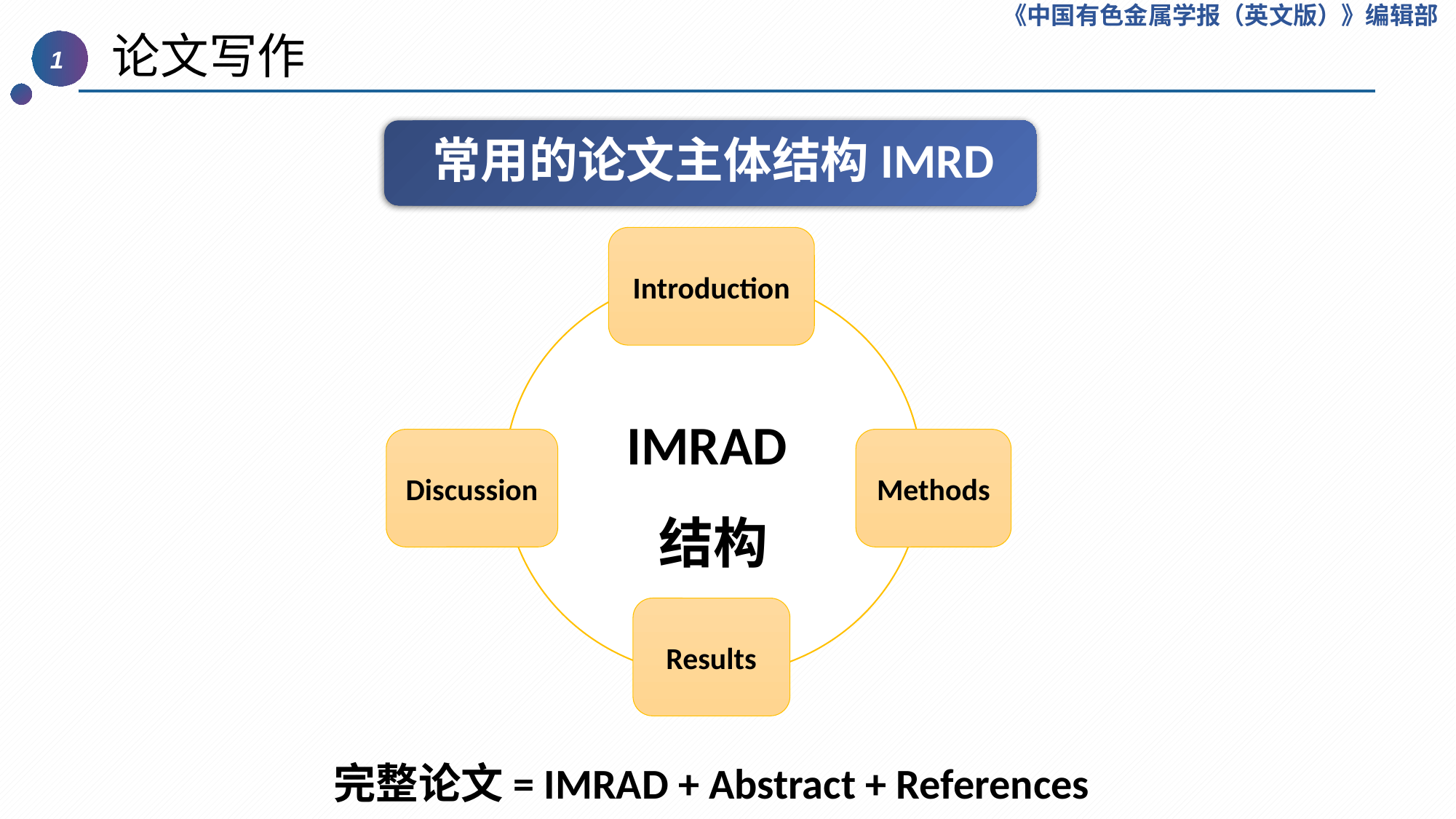

《中国有色金属学报（英文版）》编辑部

      论文写作

1

常用的论文主体结构IMRD
Introduction
IMRAD
结构
Discussion
Methods
Results

完整论文= IMRAD + Abstract + References